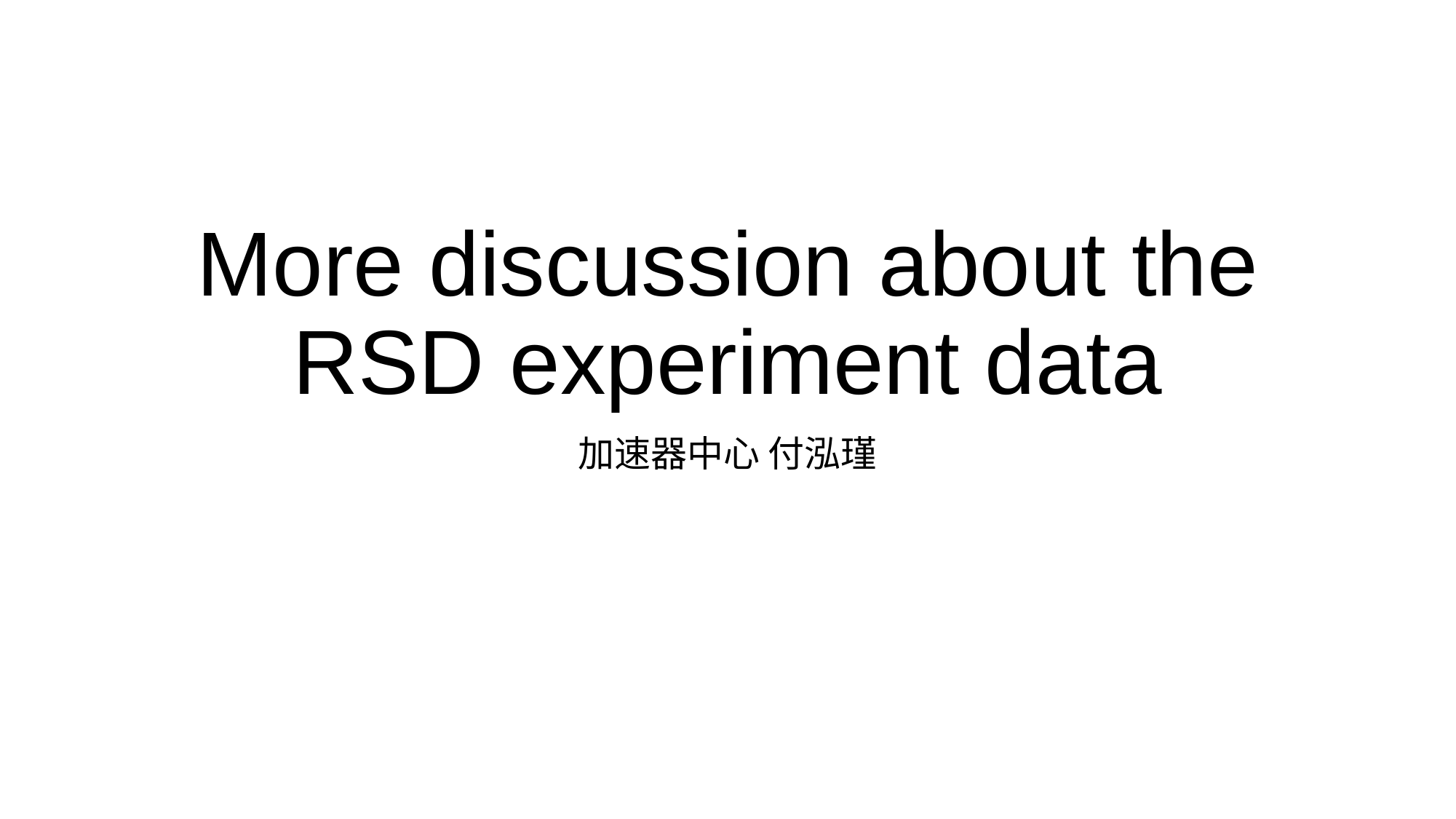

# More discussion about the RSD experiment data
加速器中心 付泓瑾